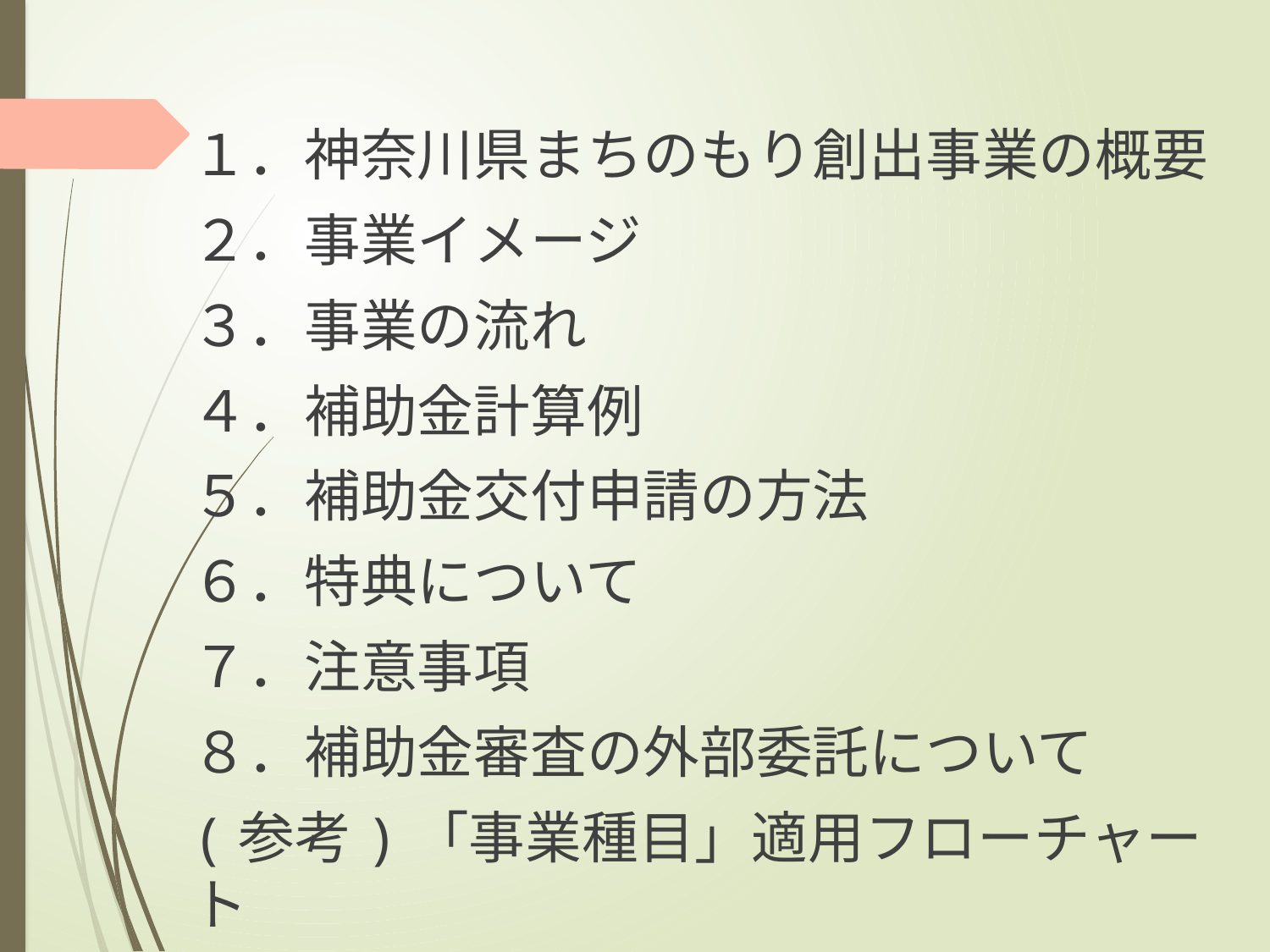

１．神奈川県まちのもり創出事業の概要
２．事業イメージ
３．事業の流れ
４．補助金計算例
５．補助金交付申請の方法
６．特典について
７．注意事項
８．補助金審査の外部委託について
(参考)「事業種目」適用フローチャート